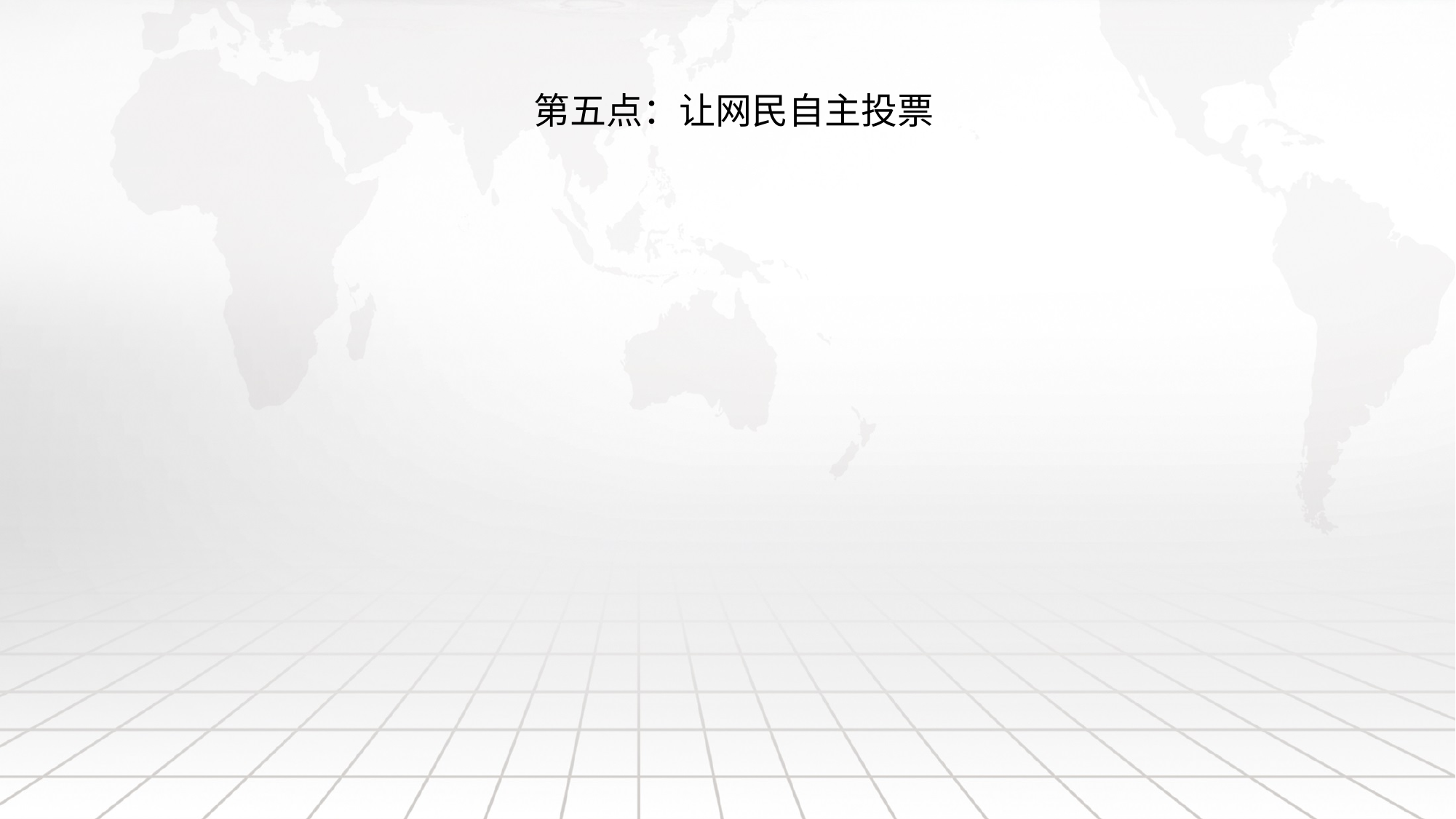

# 第五点：让网民自主投票
为了进行充分网络造势，主办方设计了经网络投票决出“外卡选手”环节，入选50强的选手会不断拉票，而关注活动的人会为心仪选手投票，还有人会持续关注包括投票在内的活动进展——主办方在投票过程上也进行了精心设置，投票者要先输入邮箱地址，然后查收一封来自“昆士兰旅游局”的确认件，确认后再行使投票权。
在通过确认的这个过程中，参与投票的网民都会好好浏览一下这个做得很漂亮，实质上是旅游网站的招聘网站，大堡礁的旖旎风光、万种风情马上就开始让人心往神移。更重要的是，投票者的邮箱未来都会定期不定期地收到来自大堡礁的问候。